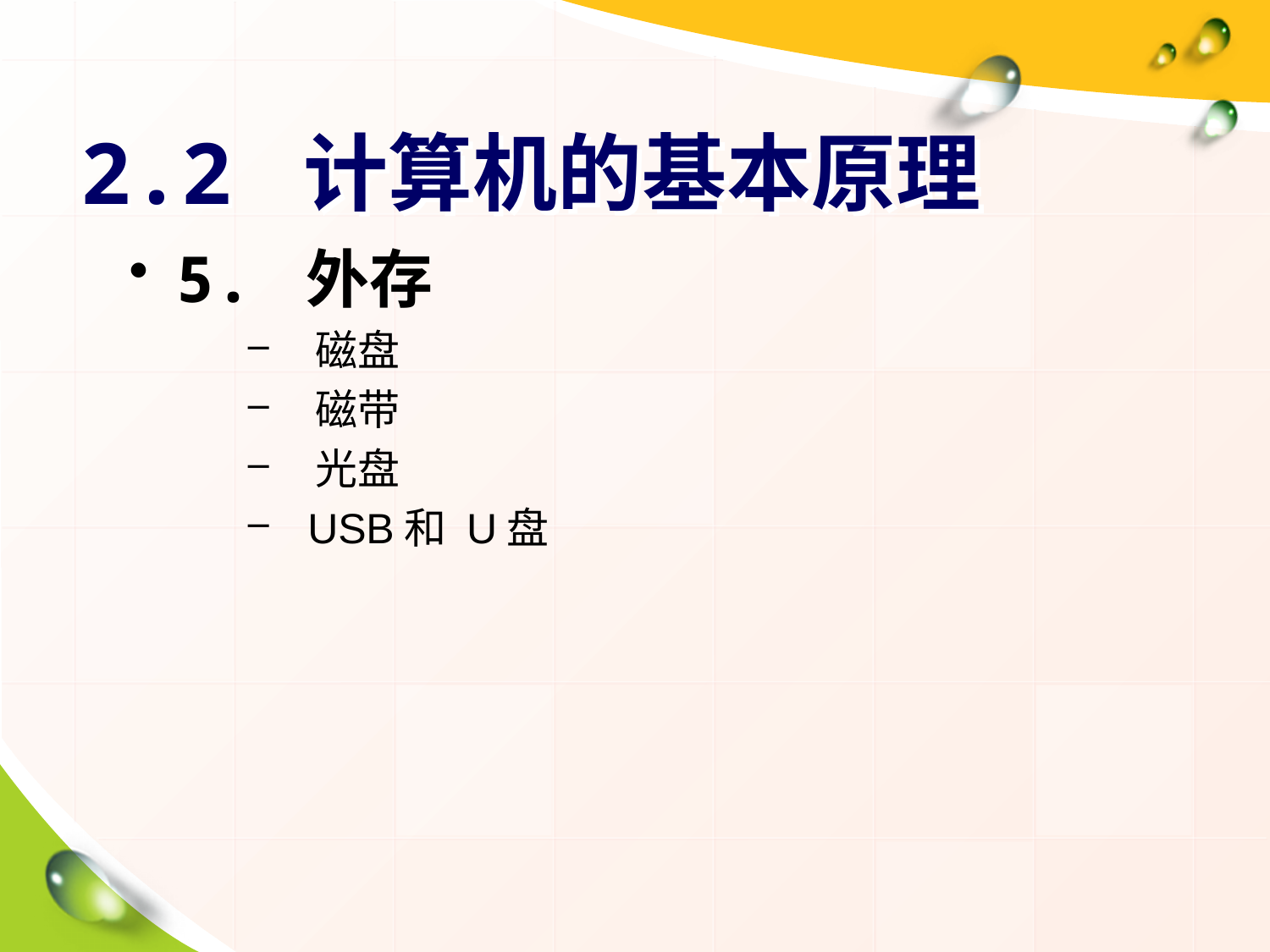

# 2.2 计算机的基本原理
5. 外存
 磁盘
 磁带
 光盘
 USB和 U盘